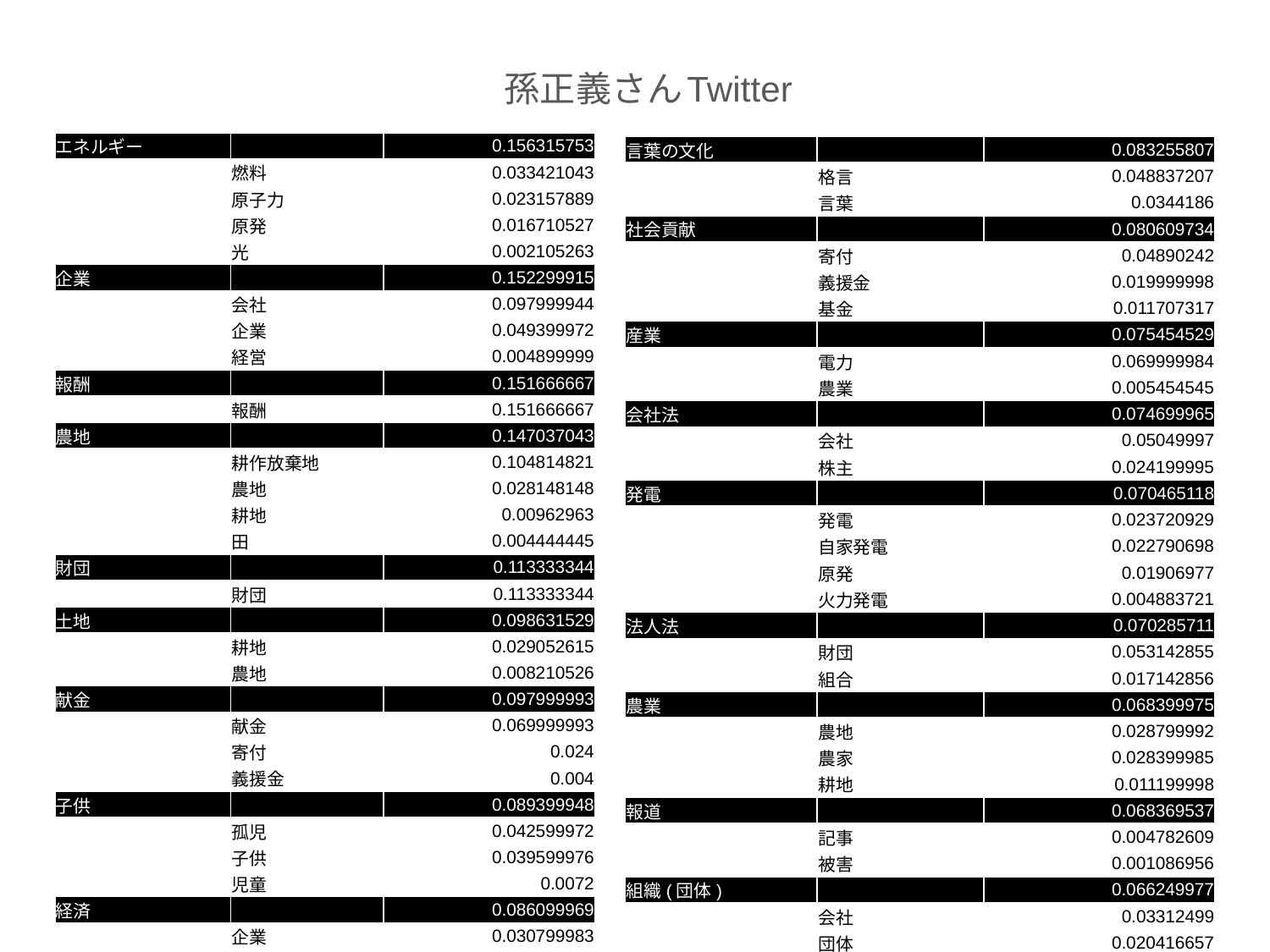

# 孫正義さんTwitter
| エネルギー |  | 0.156315753 |
| --- | --- | --- |
|  | 燃料 | 0.033421043 |
|  | 原子力 | 0.023157889 |
|  | 原発 | 0.016710527 |
|  | 光 | 0.002105263 |
| 企業 |  | 0.152299915 |
|  | 会社 | 0.097999944 |
|  | 企業 | 0.049399972 |
|  | 経営 | 0.004899999 |
| 報酬 |  | 0.151666667 |
|  | 報酬 | 0.151666667 |
| 農地 |  | 0.147037043 |
|  | 耕作放棄地 | 0.104814821 |
|  | 農地 | 0.028148148 |
|  | 耕地 | 0.00962963 |
|  | 田 | 0.004444445 |
| 財団 |  | 0.113333344 |
|  | 財団 | 0.113333344 |
| 土地 |  | 0.098631529 |
|  | 耕地 | 0.029052615 |
|  | 農地 | 0.008210526 |
| 献金 |  | 0.097999993 |
|  | 献金 | 0.069999993 |
|  | 寄付 | 0.024 |
|  | 義援金 | 0.004 |
| 子供 |  | 0.089399948 |
|  | 孤児 | 0.042599972 |
|  | 子供 | 0.039599976 |
|  | 児童 | 0.0072 |
| 経済 |  | 0.086099969 |
|  | 企業 | 0.030799983 |
|  | 資源 | 0.022799989 |
|  | 寄付 | 0.016899999 |
| 言葉の文化 |  | 0.083255807 |
| --- | --- | --- |
|  | 格言 | 0.048837207 |
|  | 言葉 | 0.0344186 |
| 社会貢献 |  | 0.080609734 |
|  | 寄付 | 0.04890242 |
|  | 義援金 | 0.019999998 |
|  | 基金 | 0.011707317 |
| 産業 |  | 0.075454529 |
|  | 電力 | 0.069999984 |
|  | 農業 | 0.005454545 |
| 会社法 |  | 0.074699965 |
|  | 会社 | 0.05049997 |
|  | 株主 | 0.024199995 |
| 発電 |  | 0.070465118 |
|  | 発電 | 0.023720929 |
|  | 自家発電 | 0.022790698 |
|  | 原発 | 0.01906977 |
|  | 火力発電 | 0.004883721 |
| 法人法 |  | 0.070285711 |
|  | 財団 | 0.053142855 |
|  | 組合 | 0.017142856 |
| 農業 |  | 0.068399975 |
|  | 農地 | 0.028799992 |
|  | 農家 | 0.028399985 |
|  | 耕地 | 0.011199998 |
| 報道 |  | 0.068369537 |
|  | 記事 | 0.004782609 |
|  | 被害 | 0.001086956 |
| 組織(団体) |  | 0.066249977 |
|  | 会社 | 0.03312499 |
|  | 団体 | 0.020416657 |
|  | 組合 | 0.011458331 |